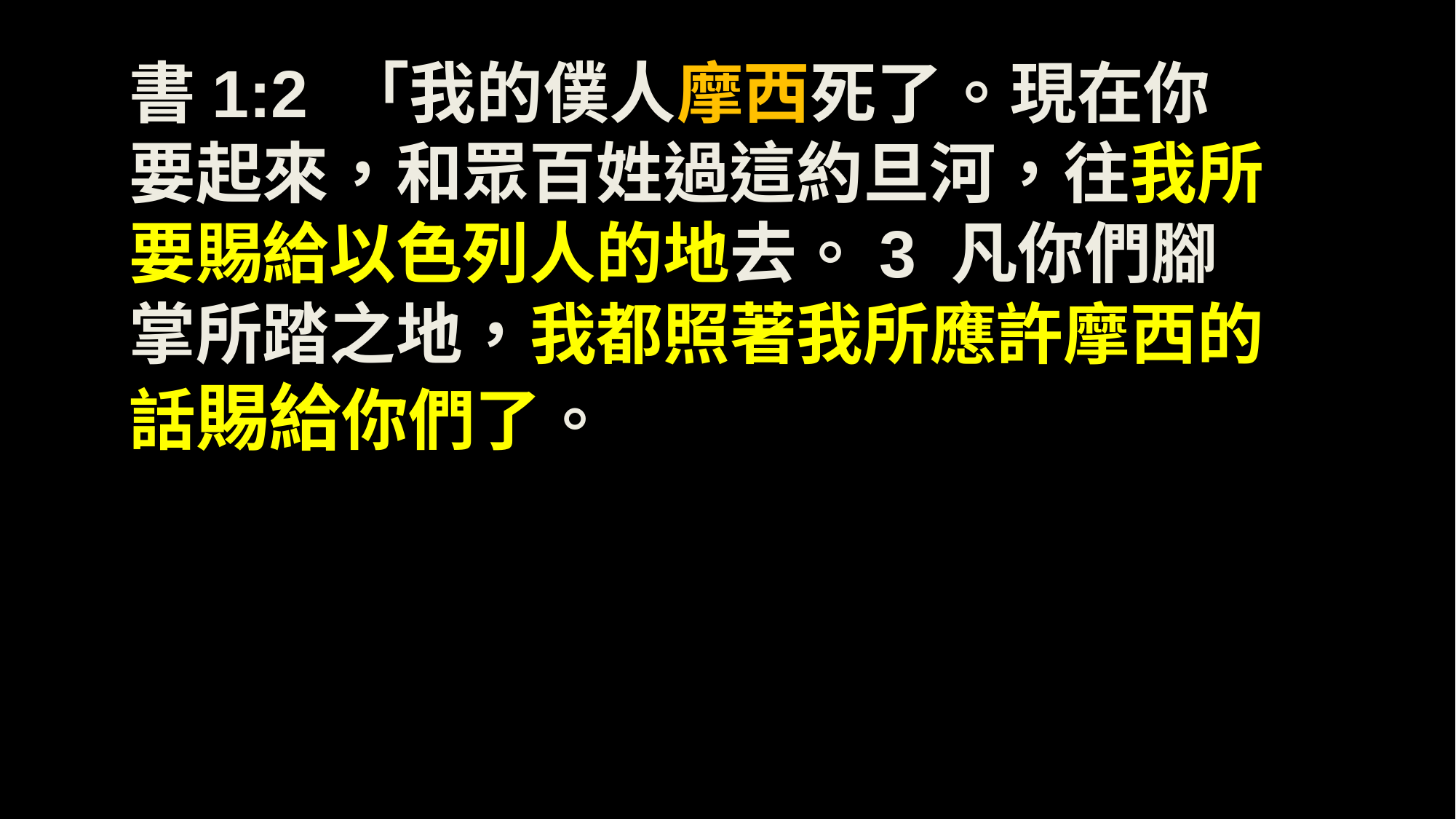

書1:2 「我的僕人摩西死了。現在你要起來，和眾百姓過這約旦河，往我所要賜給以色列人的地去。3 凡你們腳掌所踏之地，我都照著我所應許摩西的話賜給你們了。